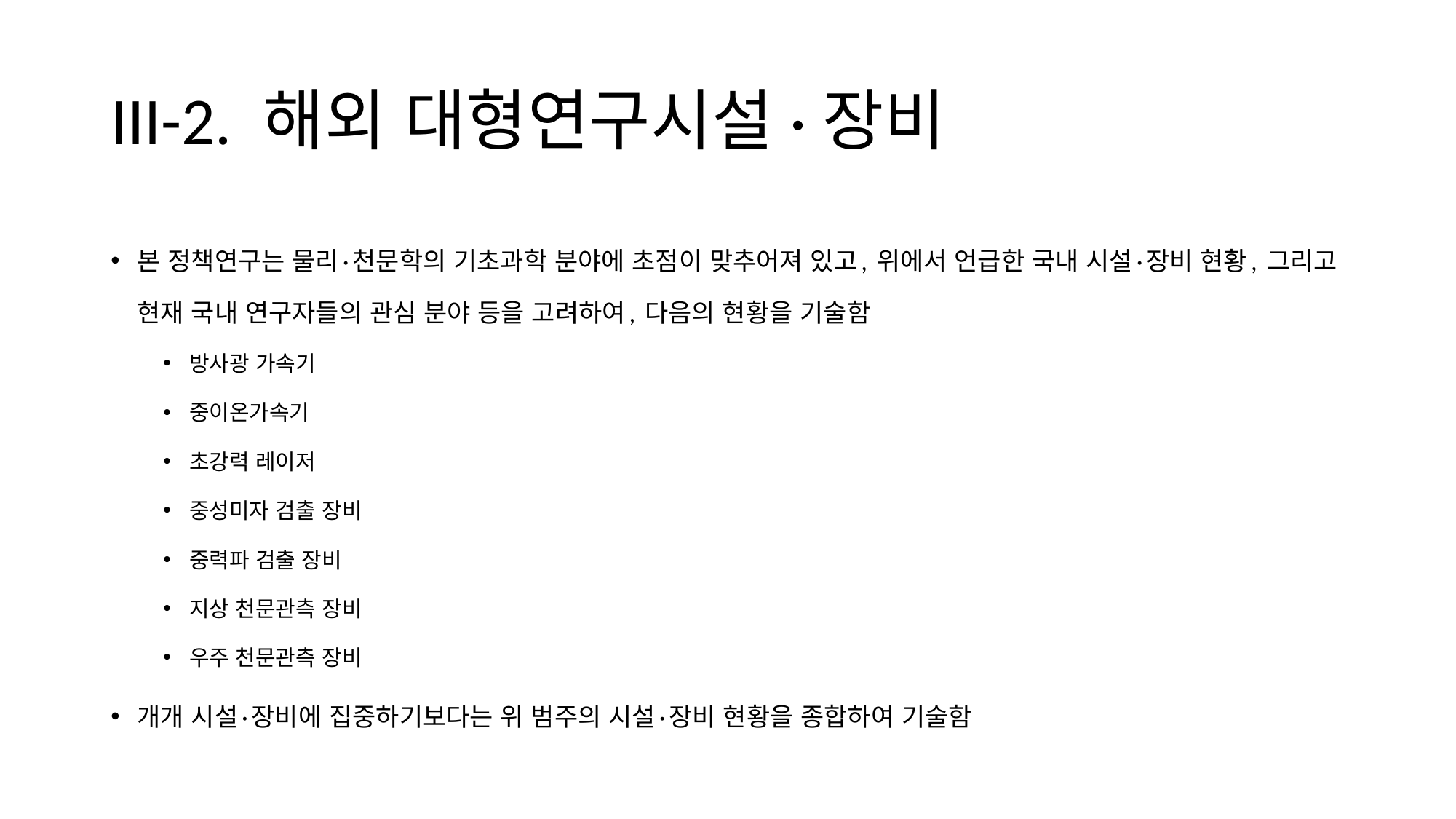

# III-2. 해외 대형연구시설·장비
본 정책연구는 물리·천문학의 기초과학 분야에 초점이 맞추어져 있고, 위에서 언급한 국내 시설·장비 현황, 그리고 현재 국내 연구자들의 관심 분야 등을 고려하여, 다음의 현황을 기술함
방사광 가속기
중이온가속기
초강력 레이저
중성미자 검출 장비
중력파 검출 장비
지상 천문관측 장비
우주 천문관측 장비
개개 시설·장비에 집중하기보다는 위 범주의 시설·장비 현황을 종합하여 기술함